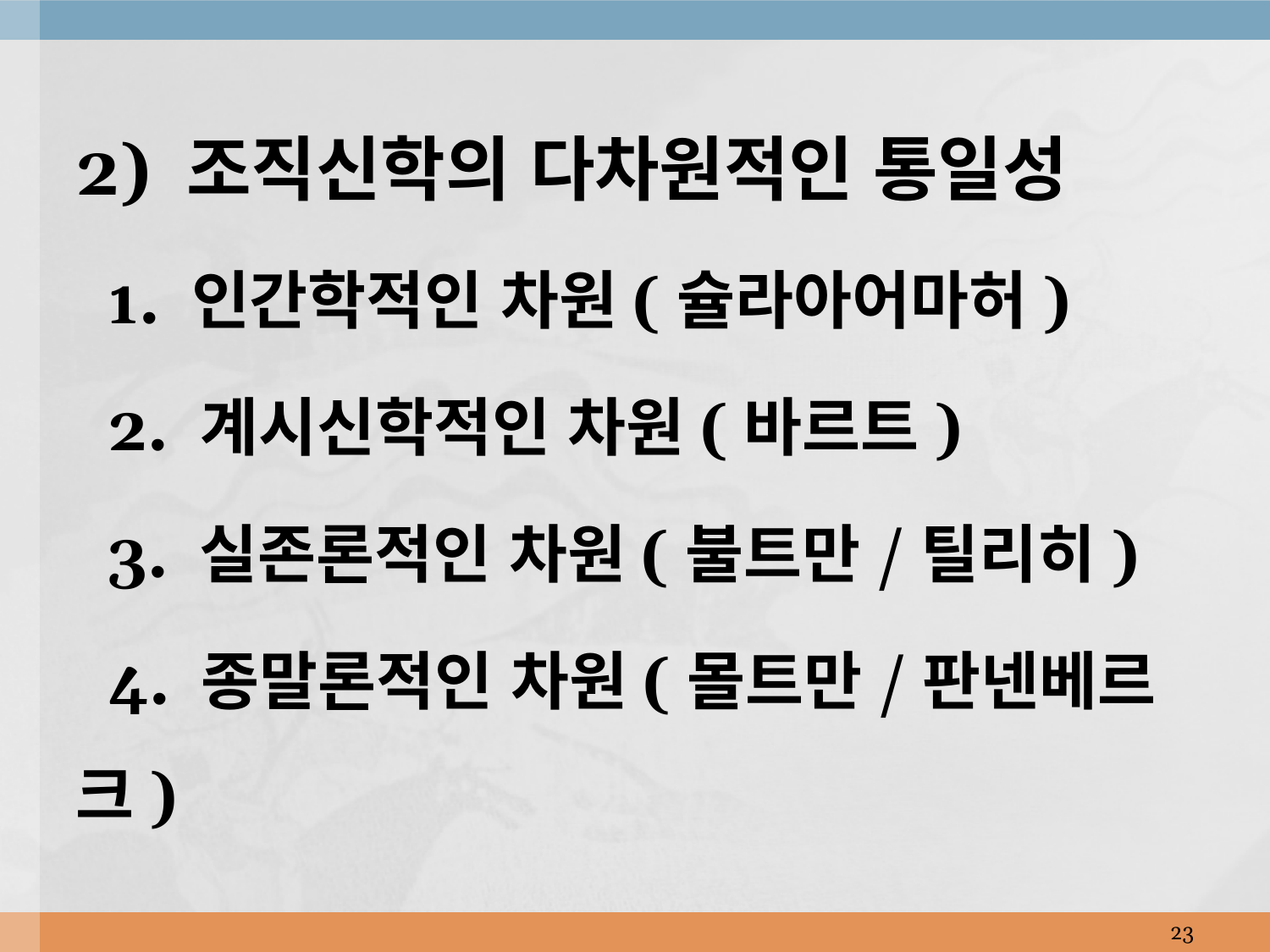

2) 조직신학의 다차원적인 통일성
  1. 인간학적인 차원(슐라아어마허)
  2. 계시신학적인 차원(바르트)
  3. 실존론적인 차원(불트만/틸리히)
  4. 종말론적인 차원(몰트만/판넨베르크)

23